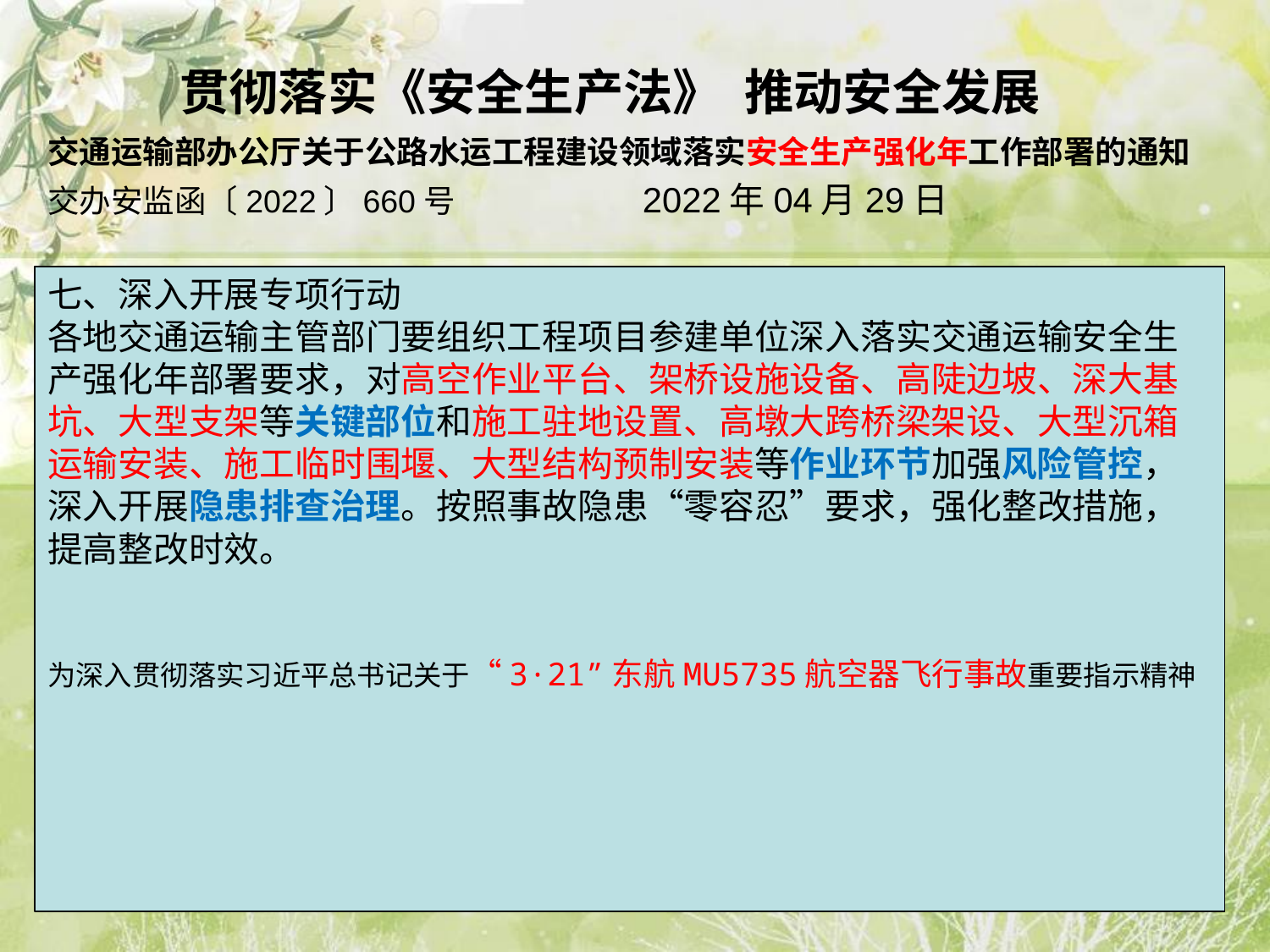

# 贯彻落实《安全生产法》  推动安全发展
交通运输部办公厅关于公路水运工程建设领域落实安全生产强化年工作部署的通知
交办安监函〔2022〕660号                        2022年04月29日

七、深入开展专项行动
各地交通运输主管部门要组织工程项目参建单位深入落实交通运输安全生产强化年部署要求，对高空作业平台、架桥设施设备、高陡边坡、深大基坑、大型支架等关键部位和施工驻地设置、高墩大跨桥梁架设、大型沉箱运输安装、施工临时围堰、大型结构预制安装等作业环节加强风险管控，深入开展隐患排查治理。按照事故隐患“零容忍”要求，强化整改措施，提高整改时效。

为深入贯彻落实习近平总书记关于“3·21”东航MU5735航空器飞行事故重要指示精神